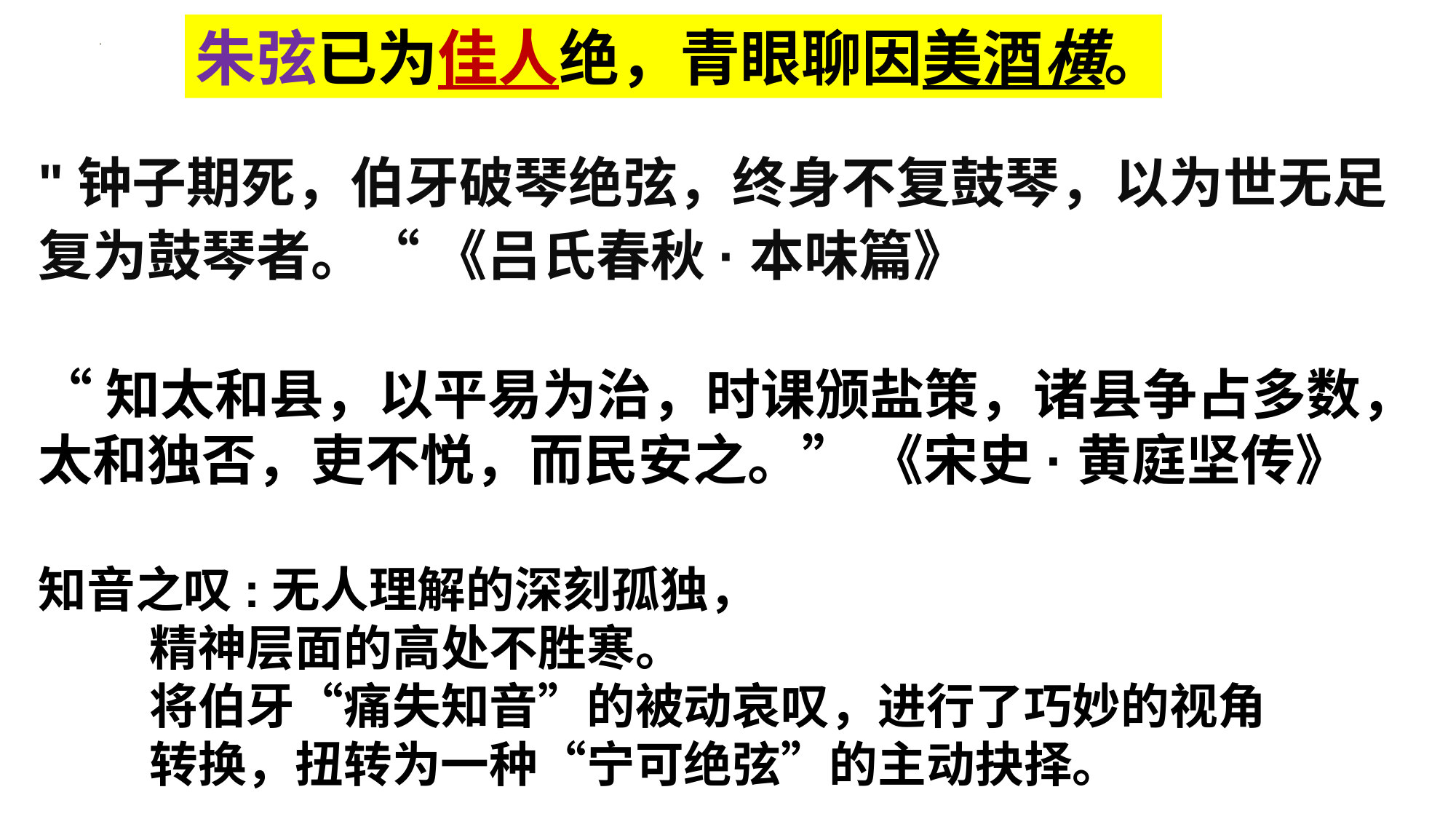

朱弦已为佳人绝，青眼聊因美酒横。
"钟子期死，伯牙破琴绝弦，终身不复鼓琴，以为世无足复为鼓琴者。“ 《吕氏春秋·本味篇》

“知太和县，以平易为治，时课颁盐策，诸县争占多数，太和独否，吏不悦，而民安之。” 《宋史·黄庭坚传》
知音之叹:无人理解的深刻孤独，
         精神层面的高处不胜寒。
         将伯牙“痛失知音”的被动哀叹，进行了巧妙的视角
         转换，扭转为一种“宁可绝弦”的主动抉择。